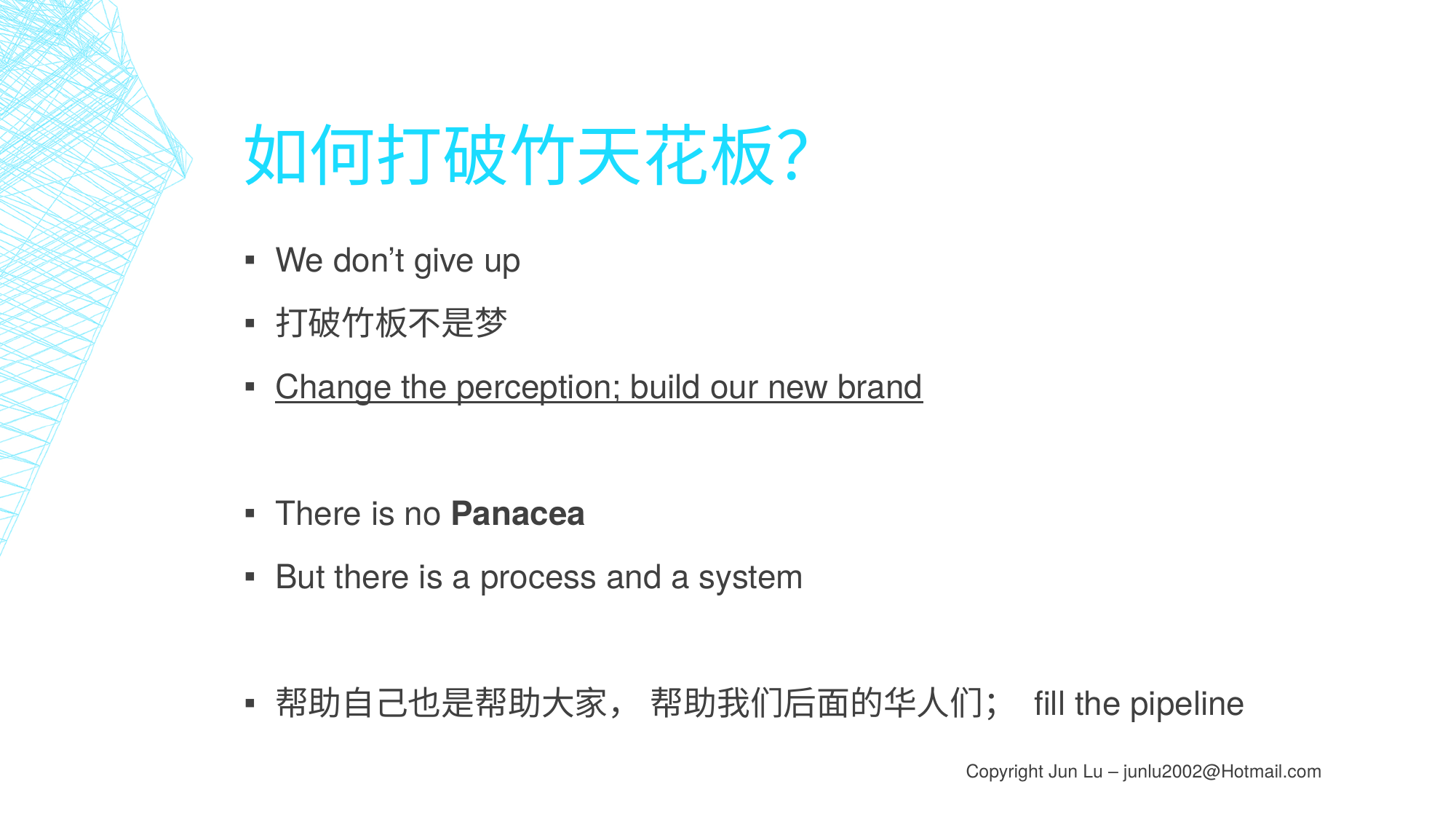

# 如何打破竹天花板？
We don’t give up
打破竹板不是梦
Change the perception; build our new brand

There is no Panacea
But there is a process and a system

帮助自己也是帮助大家， 帮助我们后面的华人们； fill the pipeline
Copyright Jun Lu – junlu2002@Hotmail.com